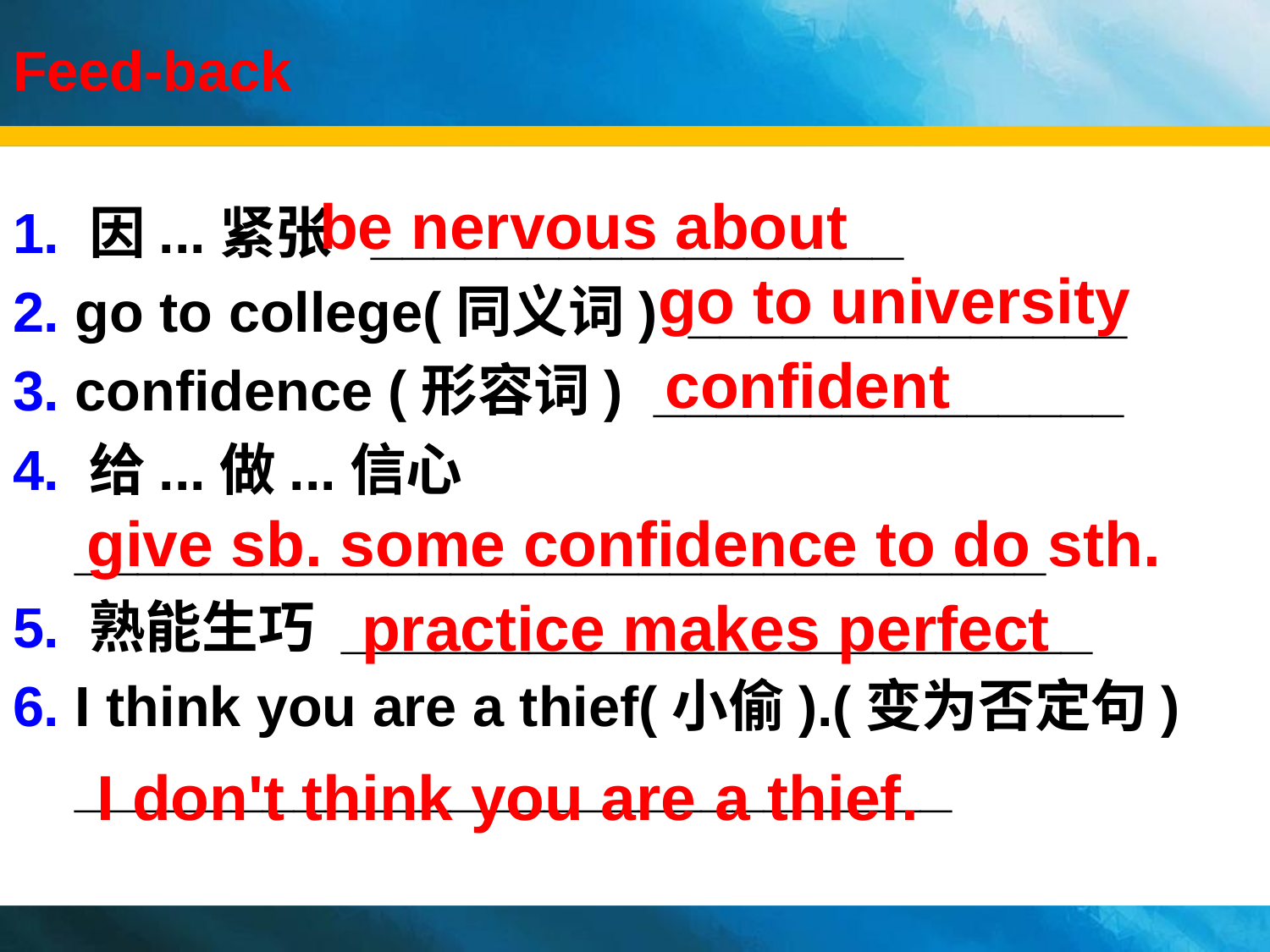

# Feed-back
be nervous about
1. 因...紧张  _________________
2. go to college(同义词)  ______________
3. confidence (形容词)  _______________
4. 给...做...信心
    _______________________________
5. 熟能生巧 ________________________
6. I think you are a thief(小偷).(变为否定句)
    ____________________________
go to university
 confident
give sb. some confidence to do sth.
practice makes perfect
I don't think you are a thief.